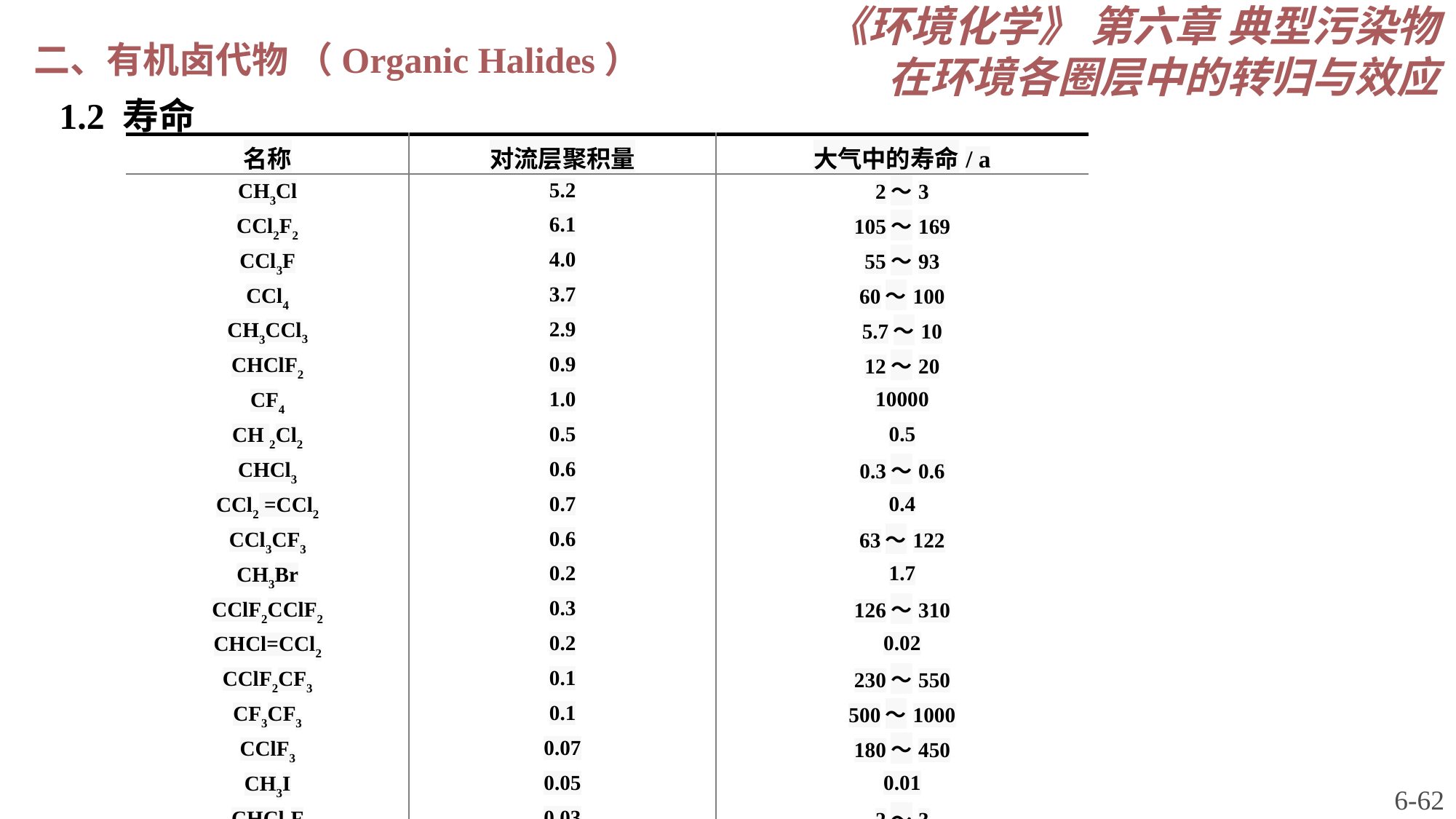

《环境化学》 第六章 典型污染物在环境各圈层中的转归与效应
二、有机卤代物 （Organic Halides）
1.2 寿命
| 名称 | 对流层聚积量 | 大气中的寿命/ a |
| --- | --- | --- |
| CH3Cl | 5.2 | 2～3 |
| CCl2F2 | 6.1 | 105～169 |
| CCl3F | 4.0 | 55～93 |
| CCl4 | 3.7 | 60～100 |
| CH3CCl3 | 2.9 | 5.7～10 |
| CHClF2 | 0.9 | 12～20 |
| CF4 | 1.0 | 10000 |
| CH 2Cl2 | 0.5 | 0.5 |
| CHCl3 | 0.6 | 0.3～0.6 |
| CCl2 =CCl2 | 0.7 | 0.4 |
| CCl3CF3 | 0.6 | 63～122 |
| CH3Br | 0.2 | 1.7 |
| CClF2CClF2 | 0.3 | 126～310 |
| CHCl=CCl2 | 0.2 | 0.02 |
| CClF2CF3 | 0.1 | 230～550 |
| CF3CF3 | 0.1 | 500～1000 |
| CClF3 | 0.07 | 180～450 |
| CH3I | 0.05 | 0.01 |
| CHCl2F | 0.03 | 2～3 |
| CF3Br | 0.02 | 62～112 |
6-62